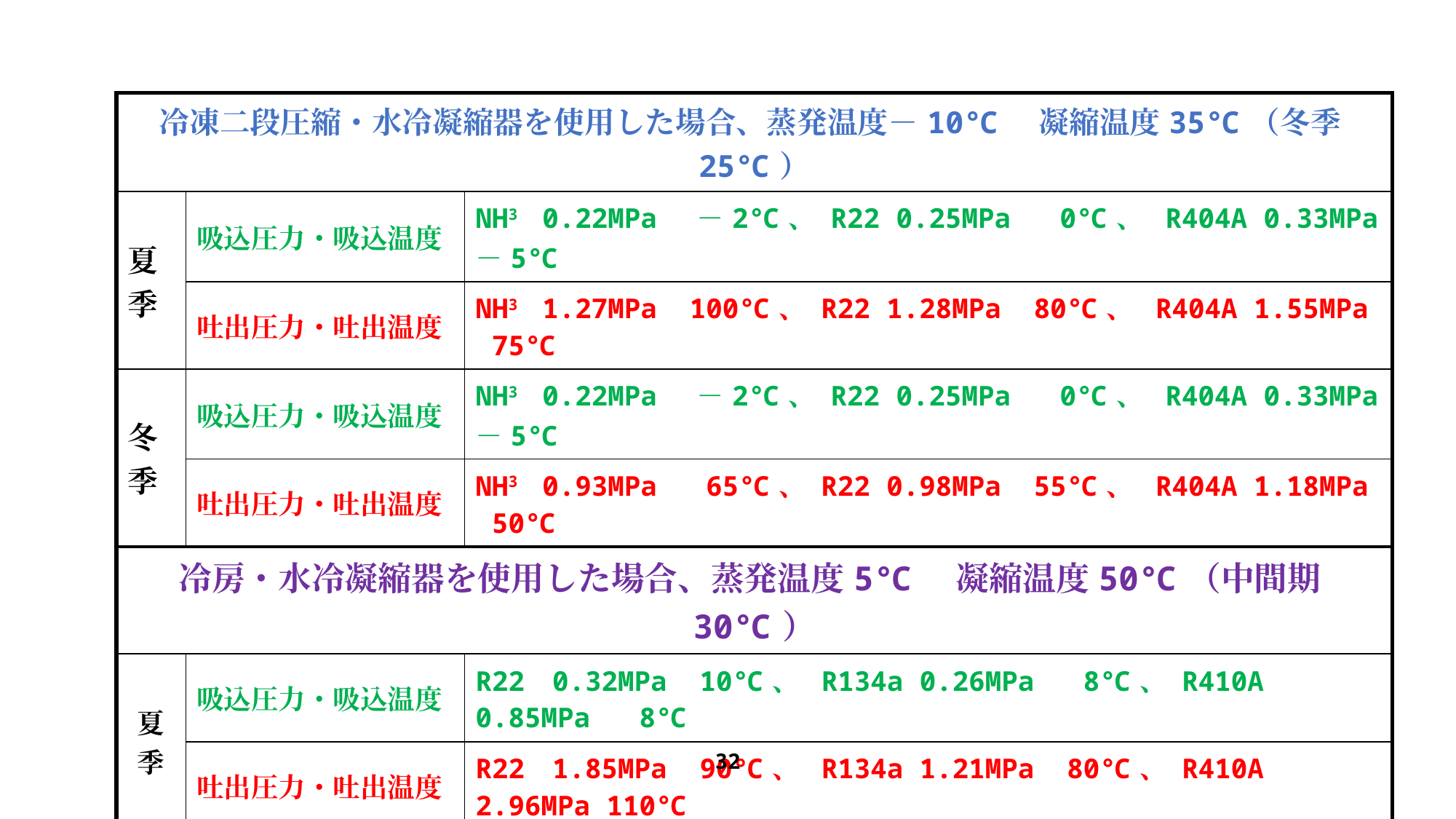

| 冷凍二段圧縮・水冷凝縮器を使用した場合、蒸発温度－10℃　凝縮温度35℃（冬季25℃） |  |  |
| --- | --- | --- |
| 夏季 | 吸込圧力・吸込温度 | NH3　0.22MPa －2℃、 R22 0.25MPa 0℃、 R404A 0.33MPa －5℃ |
|  | 吐出圧力・吐出温度 | NH3　1.27MPa 100℃、 R22 1.28MPa 80℃、 R404A 1.55MPa 75℃ |
| 冬季 | 吸込圧力・吸込温度 | NH3　0.22MPa －2℃、 R22 0.25MPa 0℃、 R404A 0.33MPa －5℃ |
|  | 吐出圧力・吐出温度 | NH3　0.93MPa 65℃、 R22 0.98MPa 55℃、 R404A 1.18MPa 50℃ |
| 冷房・水冷凝縮器を使用した場合、蒸発温度5℃　凝縮温度50℃（中間期30℃） |  |  |
| 夏季 | 吸込圧力・吸込温度 | R22　0.32MPa 10℃、 R134a 0.26MPa 8℃、 R410A 0.85MPa 8℃ |
|  | 吐出圧力・吐出温度 | R22　1.85MPa 90℃、 R134a 1.21MPa 80℃、 R410A 2.96MPa 110℃ |
| 中間期 | 吸込圧力・吸込温度 | R22　0.32MPa 10℃、 R134a 0.26MPa 8℃、 R410A 0.85MPa 8℃ |
|  | 吐出圧力・吐出温度 | R22　1.09MPa 75℃、 R134a 0.67MPa 60℃、 R410A 1.78MPa 90℃ |
32